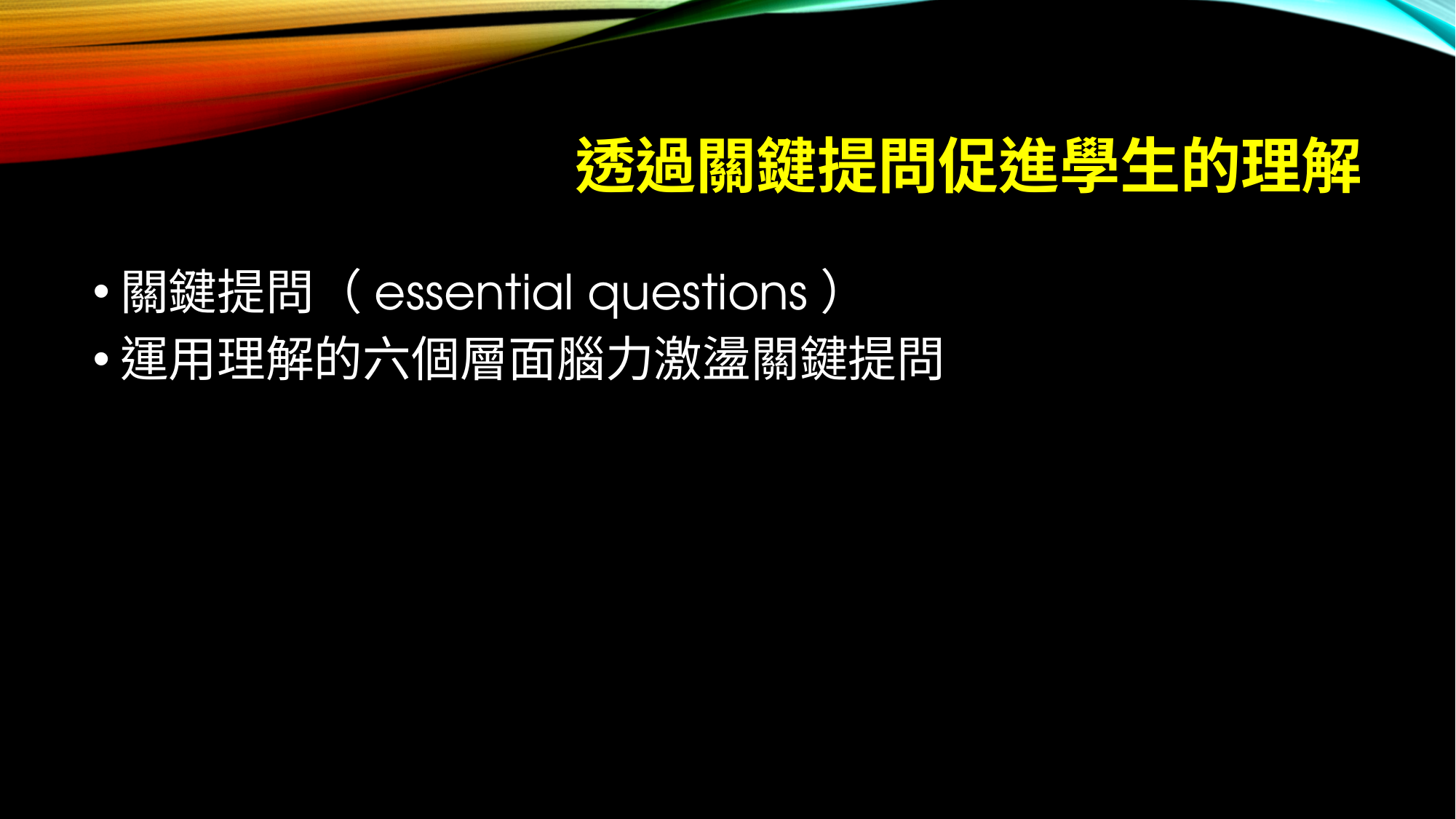

# 透過關鍵提問促進學生的理解
關鍵提問（essential questions）
運用理解的六個層面腦力激盪關鍵提問